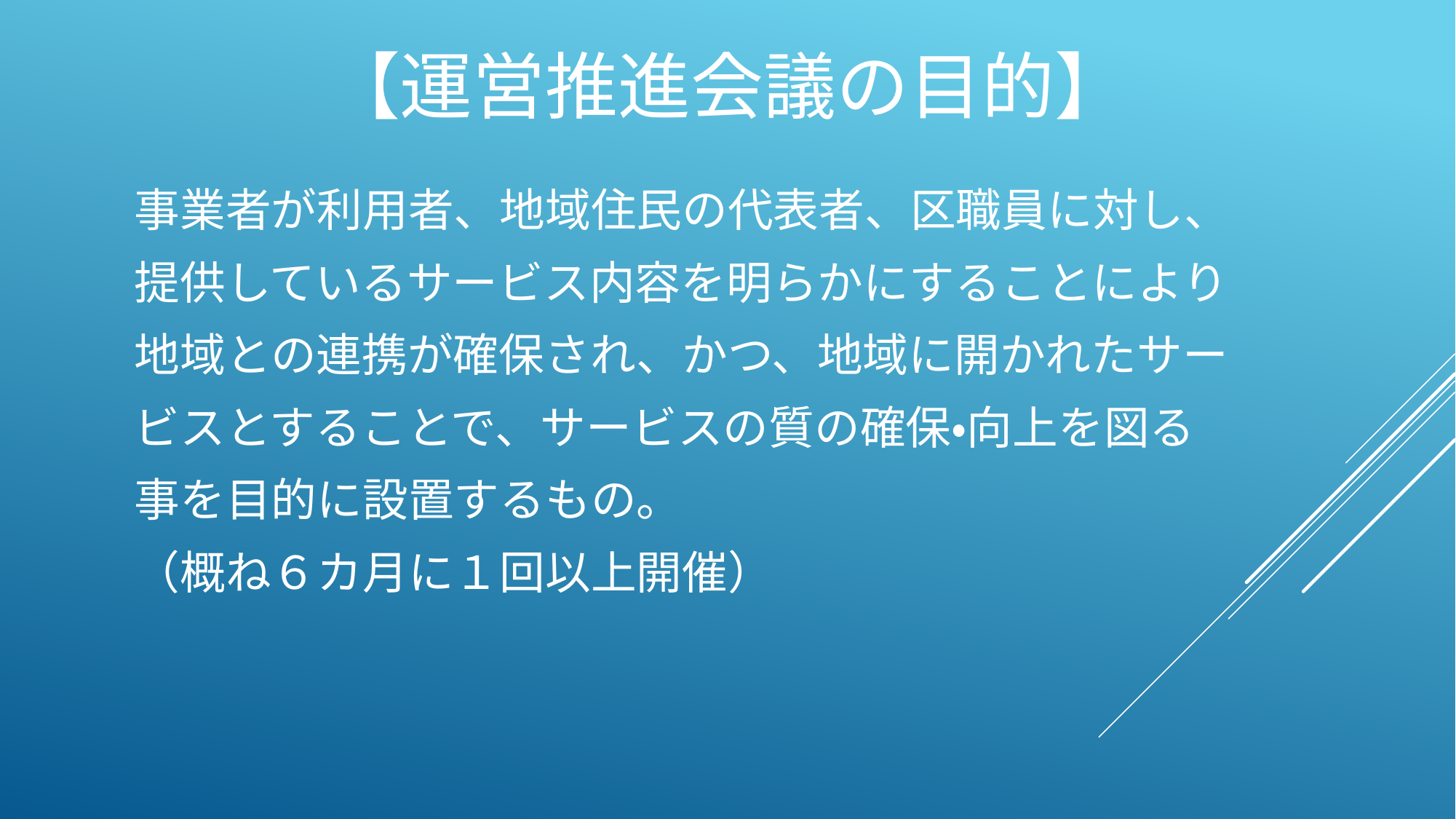

# 【運営推進会議の目的】
事業者が利用者、地域住民の代表者、区職員に対し、
提供しているサービス内容を明らかにすることにより
地域との連携が確保され、かつ、地域に開かれたサー
ビスとすることで、サービスの質の確保・向上を図る
事を目的に設置するもの。
（概ね６カ月に１回以上開催）